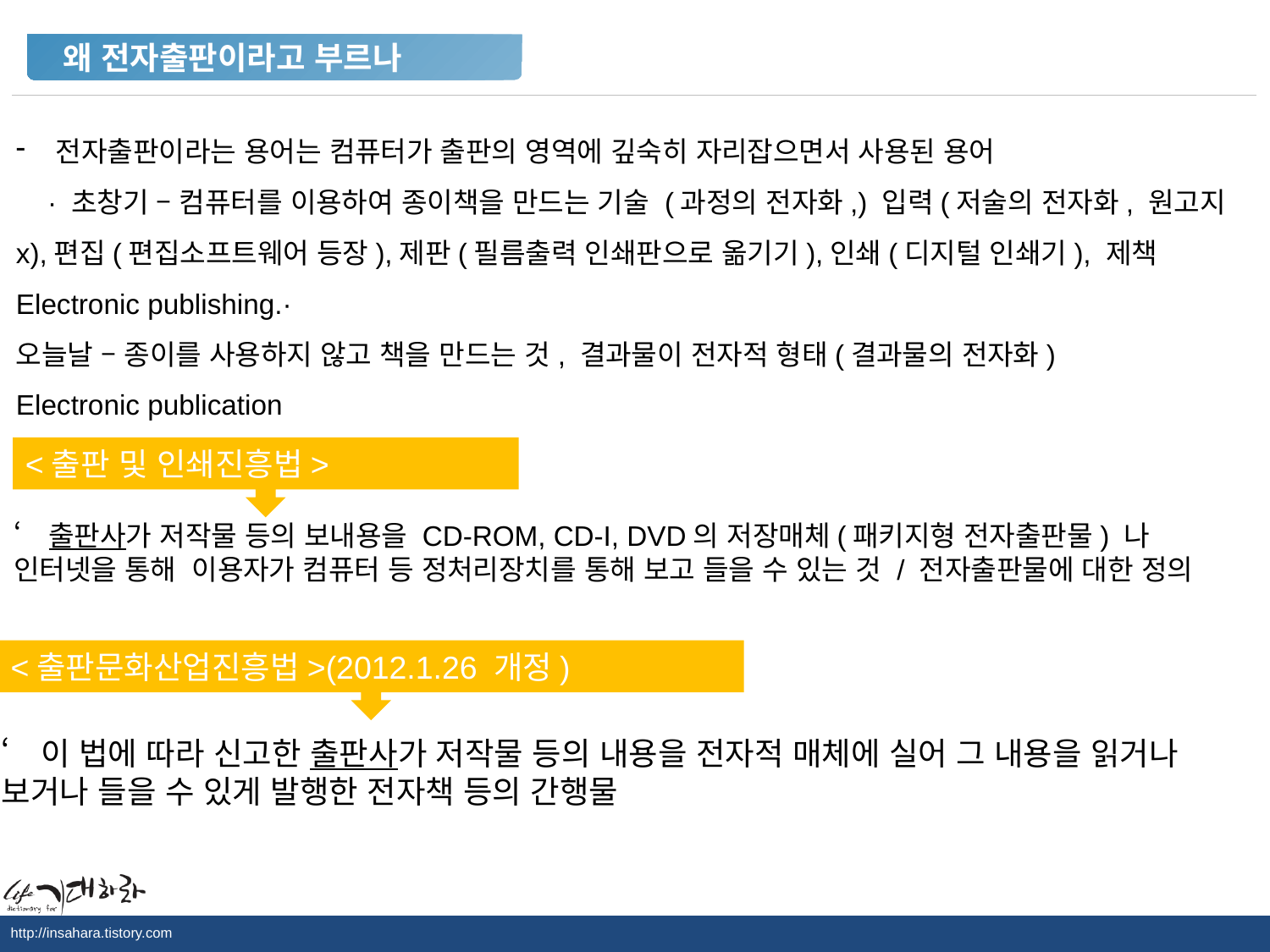

왜 전자출판이라고 부르나
전자출판이라는 용어는 컴퓨터가 출판의 영역에 깊숙히 자리잡으면서 사용된 용어
    · 초창기 – 컴퓨터를 이용하여 종이책을 만드는 기술 (과정의 전자화,) 입력(저술의 전자화, 원고지x),편집(편집소프트웨어 등장),제판(필름출력 인쇄판으로 옮기기),인쇄(디지털 인쇄기), 제책
Electronic publishing.·
오늘날 – 종이를 사용하지 않고 책을 만드는 것, 결과물이 전자적 형태(결과물의 전자화)
Electronic publication

<출판 및 인쇄진흥법>
‘출판사가 저작물 등의 보내용을 CD-ROM, CD-I, DVD의 저장매체(패키지형 전자출판물) 나 인터넷을 통해  이용자가 컴퓨터 등 정처리장치를 통해 보고 들을 수 있는 것 / 전자출판물에 대한 정의
<출판문화산업진흥법>(2012.1.26 개정)
‘이 법에 따라 신고한 출판사가 저작물 등의 내용을 전자적 매체에 실어 그 내용을 읽거나 보거나 들을 수 있게 발행한 전자책 등의 간행물